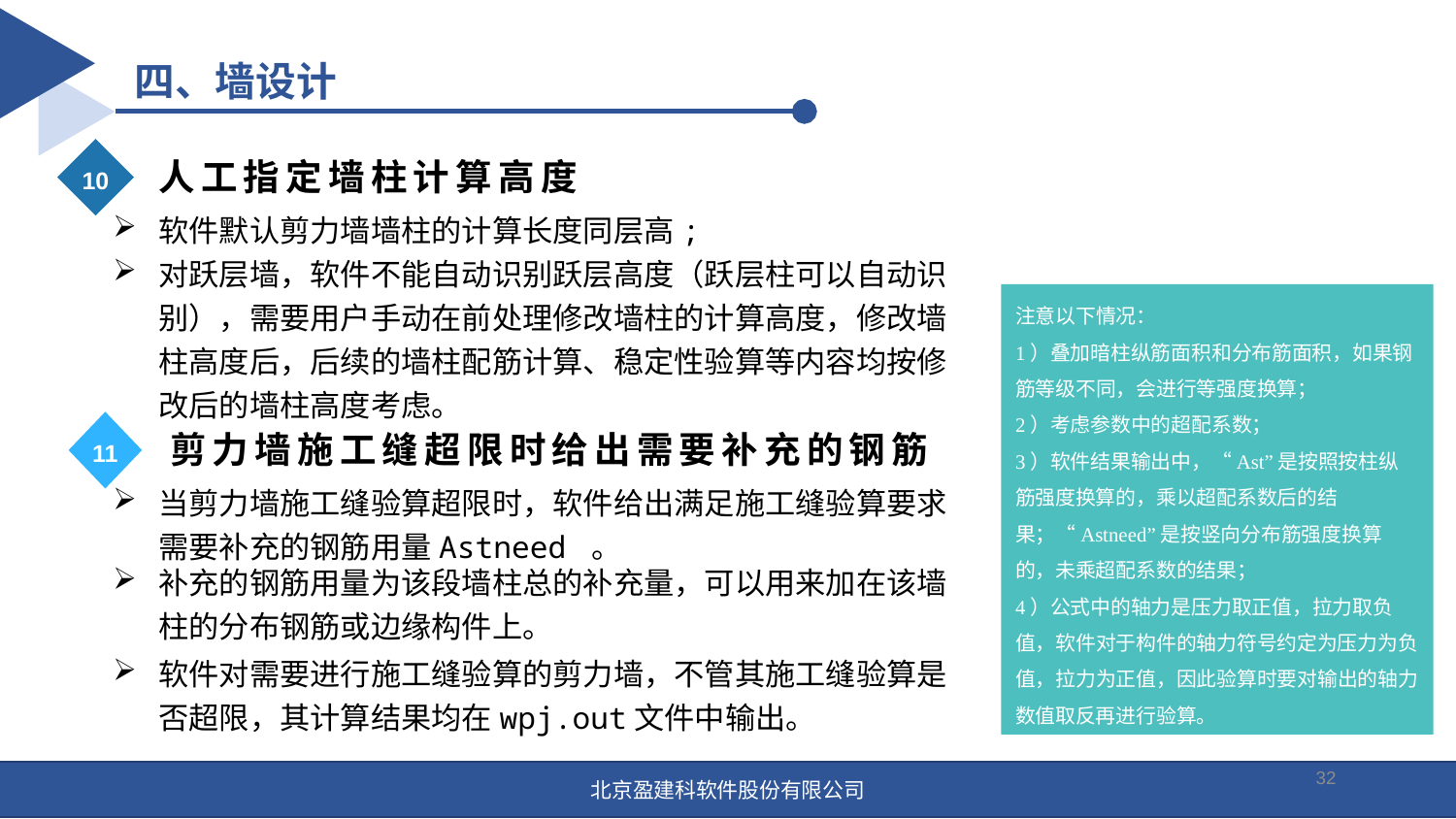

四、墙设计

10
人工指定墙柱计算高度
软件默认剪力墙墙柱的计算长度同层高;
对跃层墙，软件不能自动识别跃层高度（跃层柱可以自动识别），需要用户手动在前处理修改墙柱的计算高度，修改墙柱高度后，后续的墙柱配筋计算、稳定性验算等内容均按修改后的墙柱高度考虑。
注意以下情况：
1）叠加暗柱纵筋面积和分布筋面积，如果钢筋等级不同，会进行等强度换算；
2）考虑参数中的超配系数；
3）软件结果输出中，“Ast”是按照按柱纵筋强度换算的，乘以超配系数后的结果；“Astneed”是按竖向分布筋强度换算的，未乘超配系数的结果；
4）公式中的轴力是压力取正值，拉力取负值，软件对于构件的轴力符号约定为压力为负值，拉力为正值，因此验算时要对输出的轴力数值取反再进行验算。
11
剪力墙施工缝超限时给出需要补充的钢筋
当剪力墙施工缝验算超限时，软件给出满足施工缝验算要求需要补充的钢筋用量Astneed 。

补充的钢筋用量为该段墙柱总的补充量，可以用来加在该墙柱的分布钢筋或边缘构件上。

软件对需要进行施工缝验算的剪力墙，不管其施工缝验算是否超限，其计算结果均在wpj.out文件中输出。

32